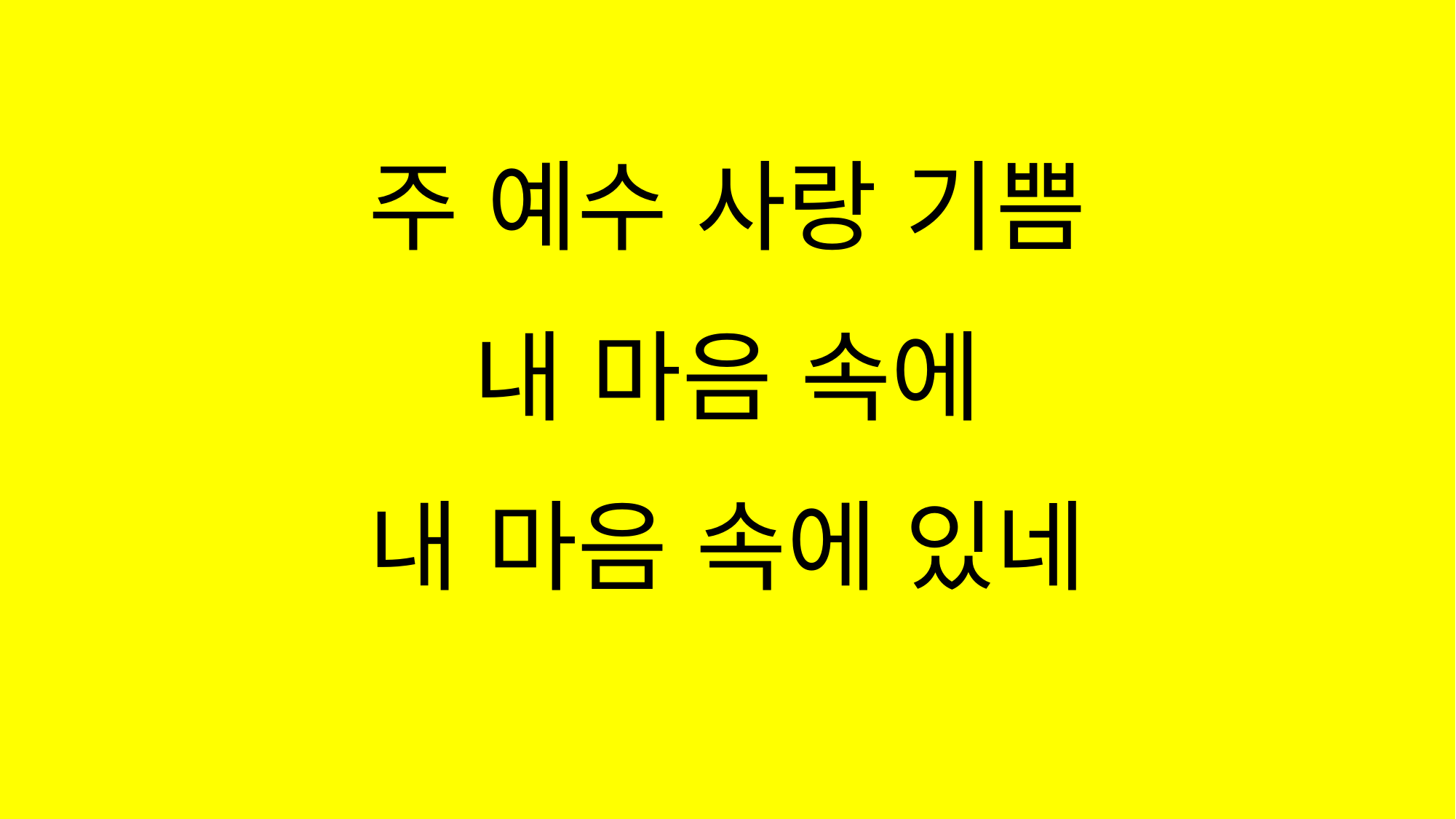

#
주 예수 사랑 기쁨

내 마음 속에

내 마음 속에 있네